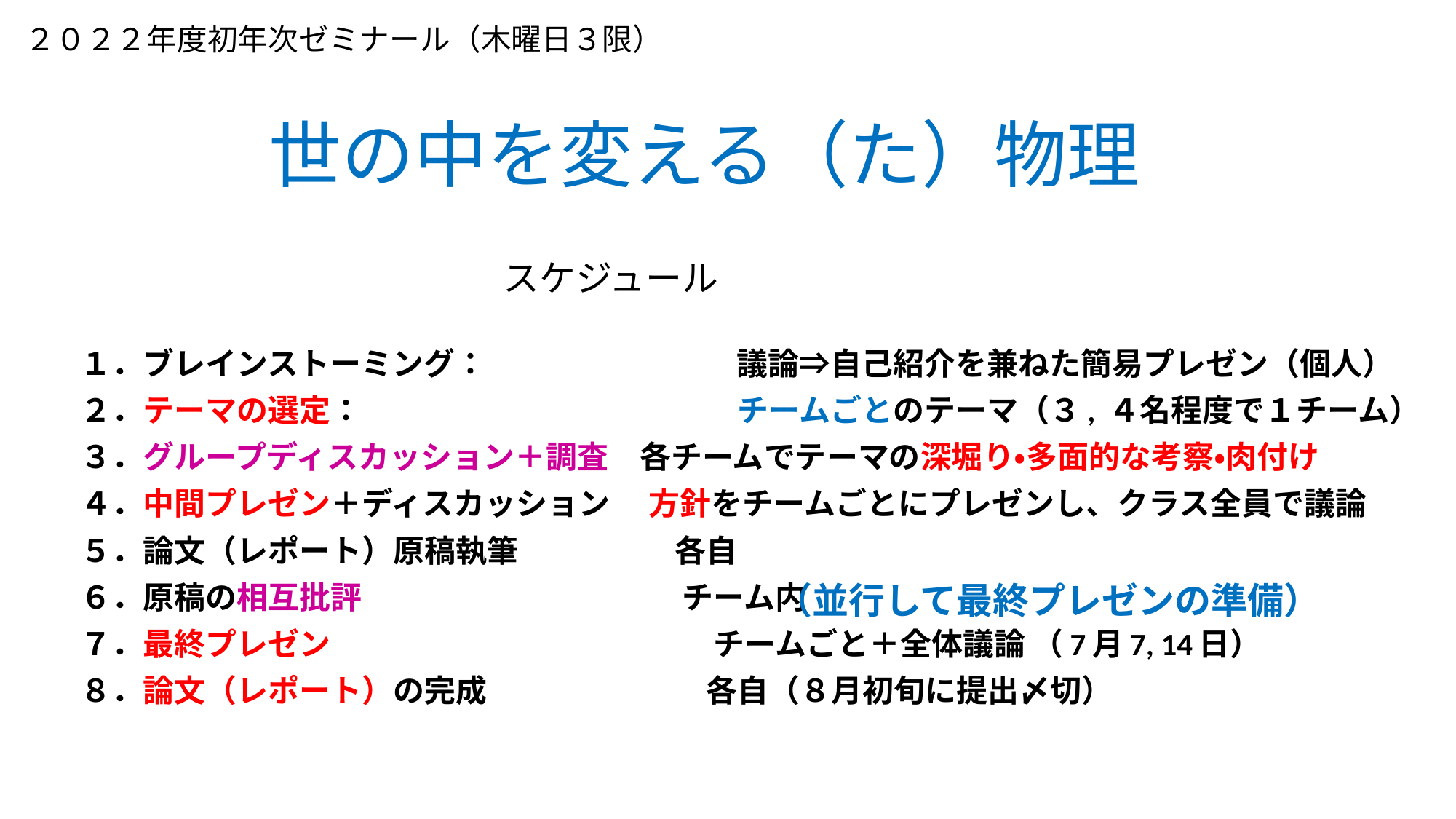

２０２２年度初年次ゼミナール（木曜日３限）

世の中を変える（た）物理
スケジュール
１．ブレインストーミング：　　　　　　　　議論⇒自己紹介を兼ねた簡易プレゼン（個人）
２．テーマの選定：　　　　　　　　　　　　チームごとのテーマ（３, ４名程度で１チーム）
３．グループディスカッション＋調査　各チームでテーマの深堀り・多面的な考察・肉付け
４．中間プレゼン＋ディスカッション　 方針をチームごとにプレゼンし、クラス全員で議論
５．論文（レポート）原稿執筆　　　　　各自
６．原稿の相互批評　　　　　　　　　　 チーム内
７．最終プレゼン　　　　　　　　　　　　 チームごと＋全体議論 （7月7, 14日）
８．論文（レポート）の完成　　　　　　　各自（８月初旬に提出〆切）

（並行して最終プレゼンの準備）